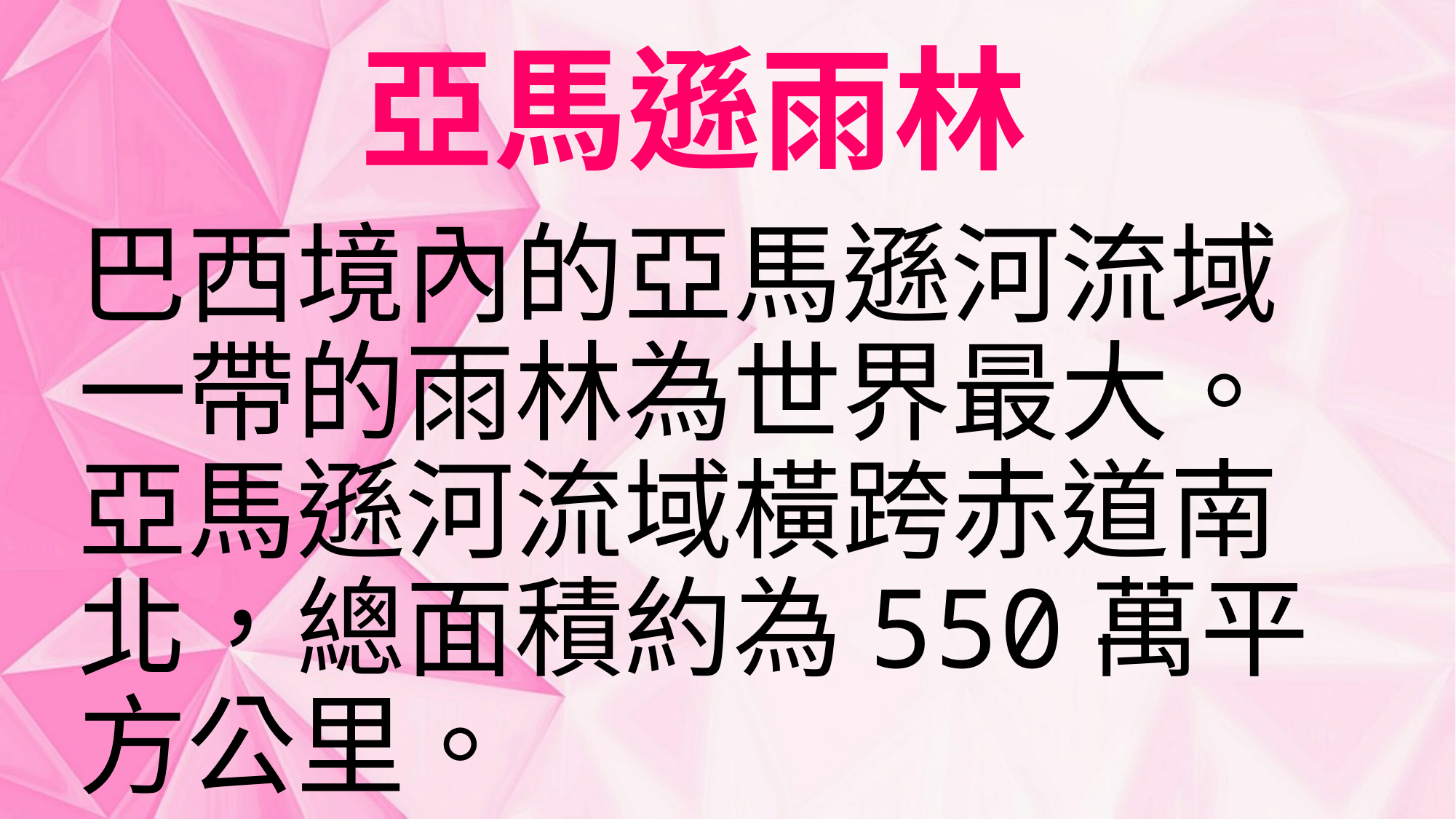

# 亞馬遜雨林
巴西境內的亞馬遜河流域一帶的雨林為世界最大。亞馬遜河流域橫跨赤道南北，總面積約為550萬平方公里。